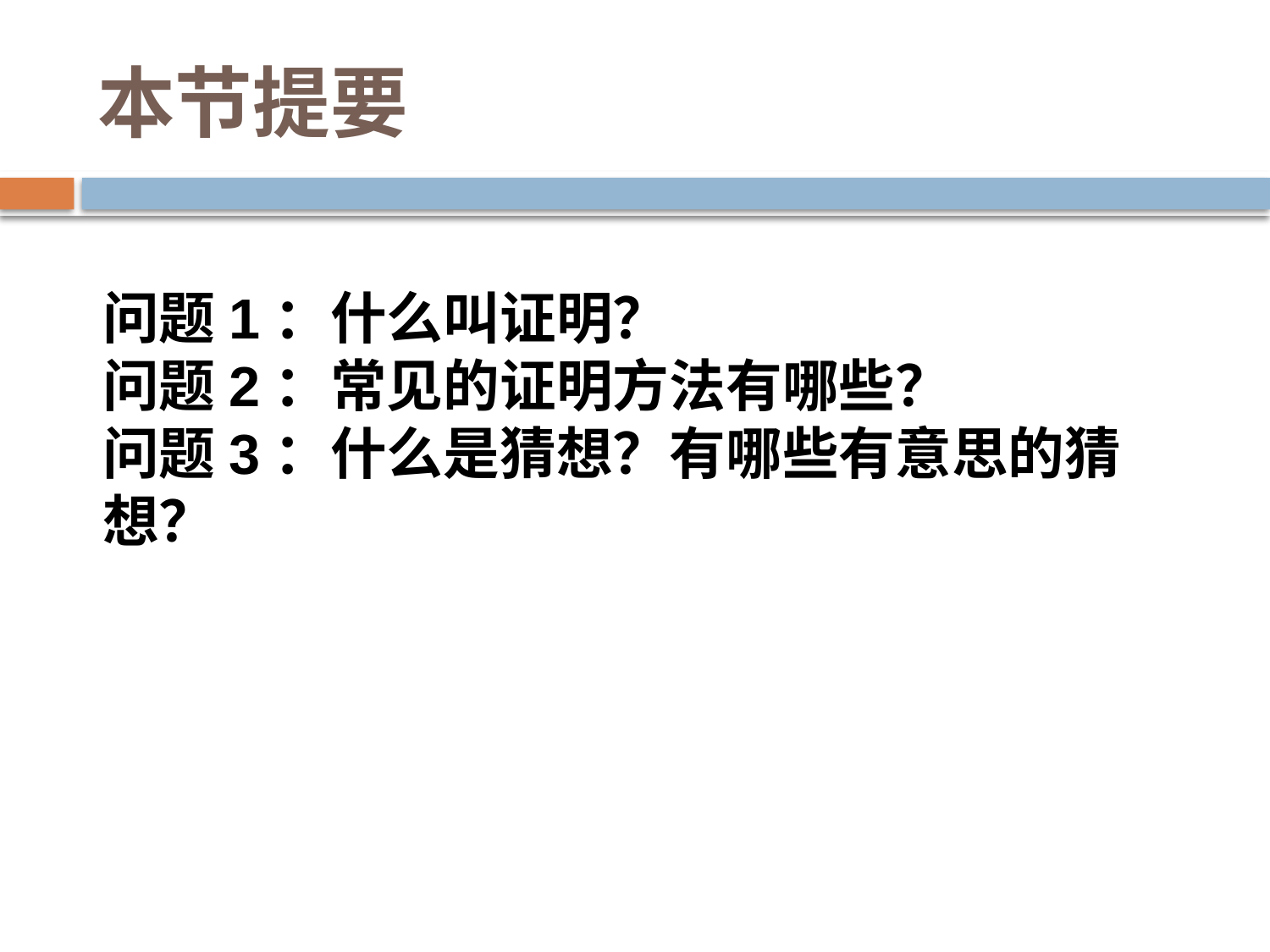

# 本节提要
问题1：什么叫证明？
问题2：常见的证明方法有哪些？
问题3：什么是猜想？有哪些有意思的猜想？